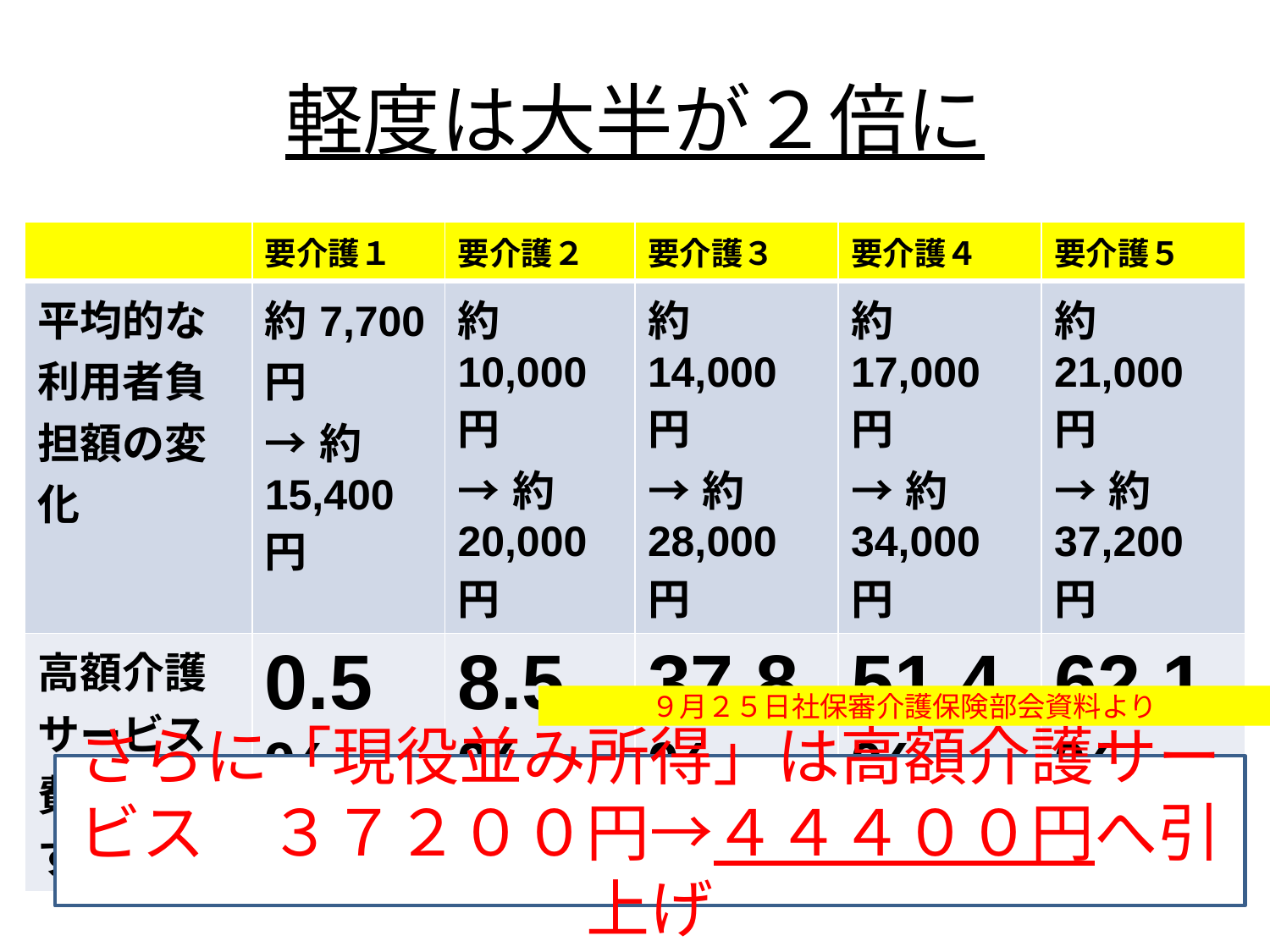

# 軽度は大半が２倍に
|  | 要介護１ | 要介護２ | 要介護３ | 要介護４ | 要介護５ |
| --- | --- | --- | --- | --- | --- |
| 平均的な利用者負担額の変化 | 約7,700円 →約15,400円 | 約10,000円 →約20,000円 | 約14,000円 →約28,000円 | 約17,000円 →約34,000円 | 約21,000円 →約37,200円 |
| 高額介護サービス費に該当する割合 | 0.5% | 8.5% | 37.8% | 51.4% | 62.1% |
９月２５日社保審介護保険部会資料より
さらに「現役並み所得」は高額介護サービス　３７２００円→４４４００円へ引上げ